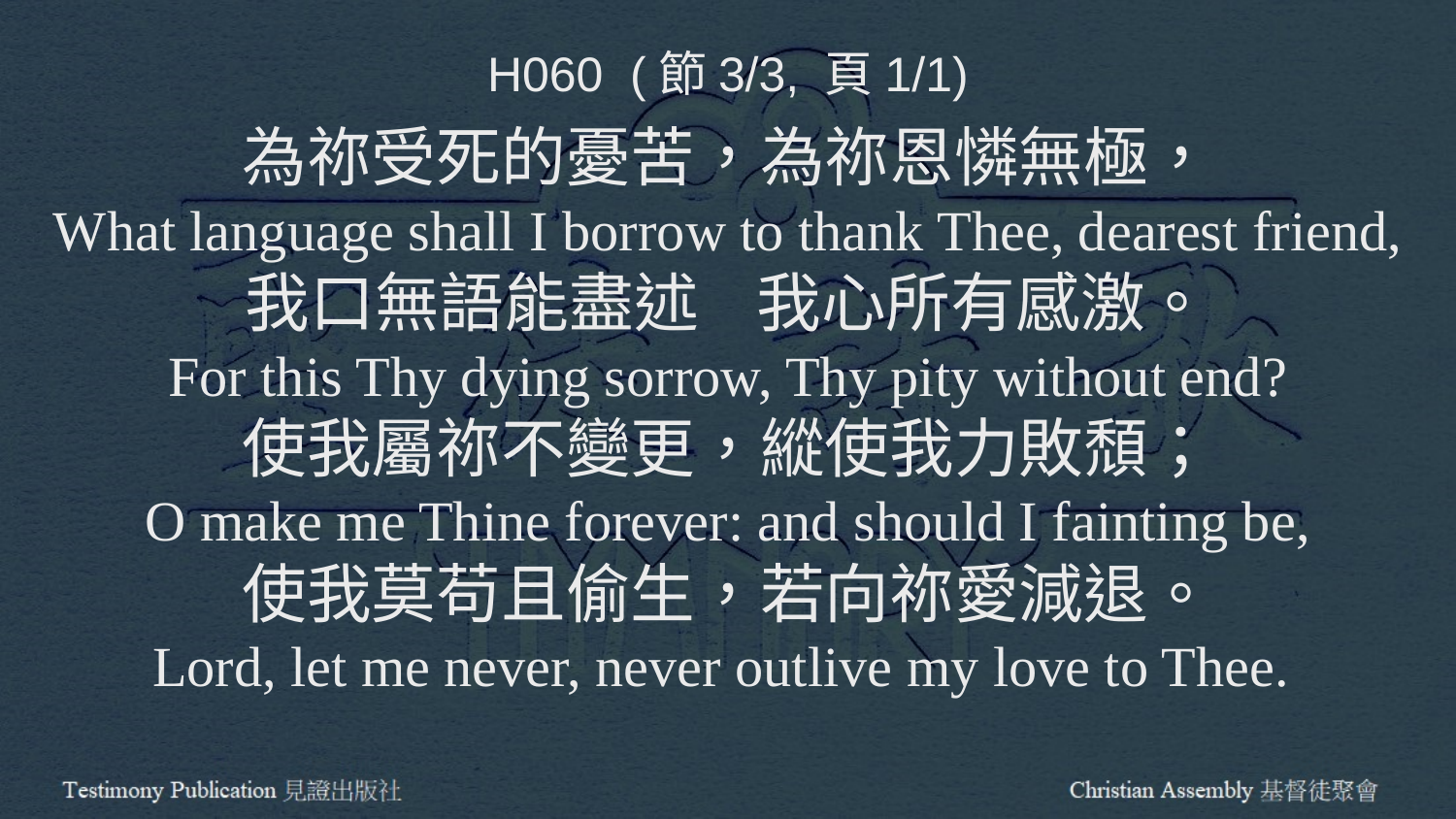

H060  (節3/3, 頁1/1)
為祢受死的憂苦，為祢恩憐無極，
What language shall I borrow to thank Thee, dearest friend,
我口無語能盡述    我心所有感激。
For this Thy dying sorrow, Thy pity without end?
使我屬祢不變更，縱使我力敗頹；
O make me Thine forever: and should I fainting be,
使我莫苟且偷生，若向祢愛減退。
Lord, let me never, never outlive my love to Thee.